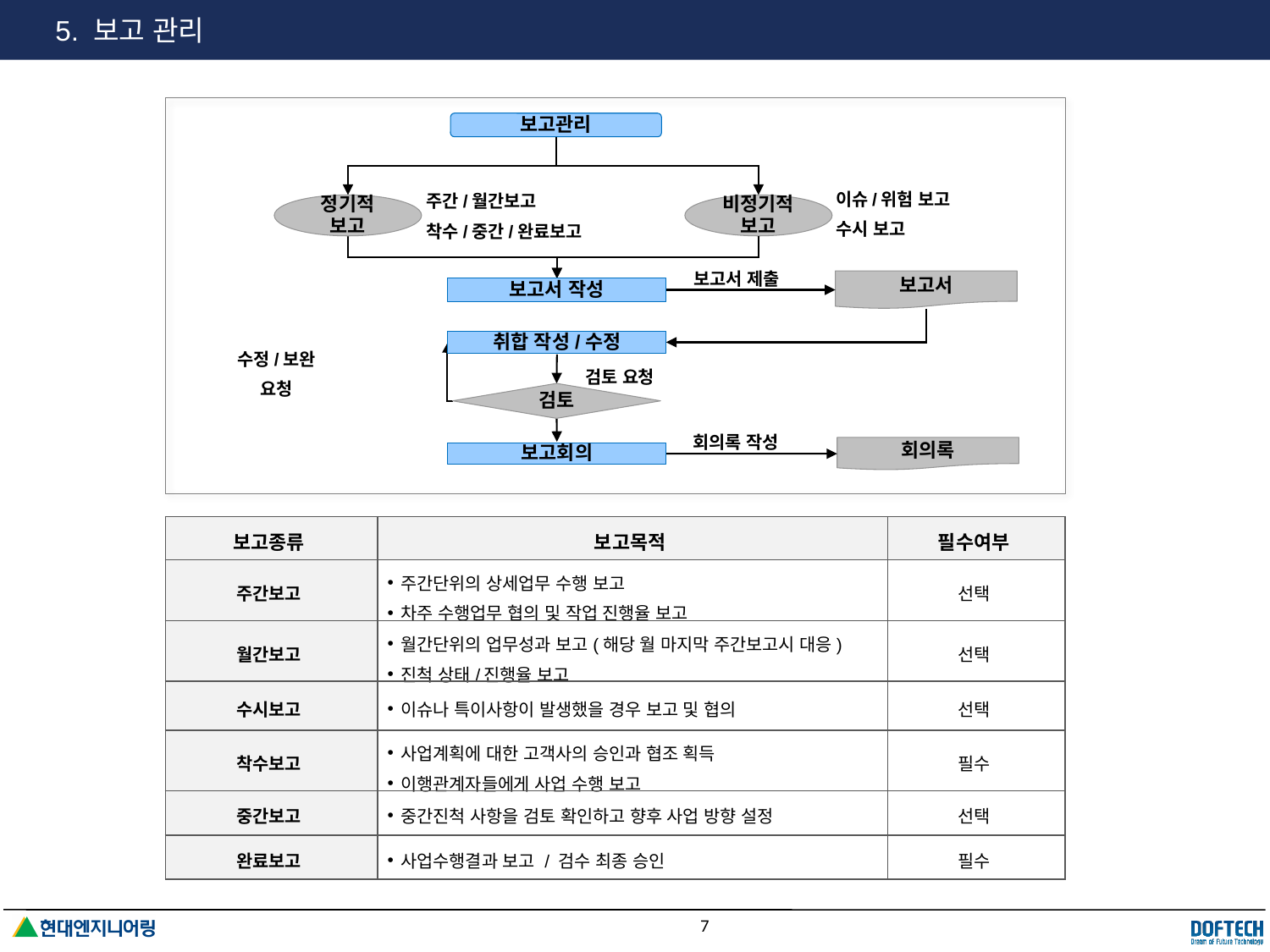

# 5. 보고 관리

보고관리
이슈/위험 보고
수시 보고
주간/월간보고
착수/중간/완료보고
정기적
보고
비정기적
보고
보고서 제출
보고서
보고서 작성
취합 작성/수정
수정/보완
요청
검토 요청
검토
회의록 작성
회의록
보고회의
| 보고종류 | 보고목적 | 필수여부 |
| --- | --- | --- |
| 주간보고 | 주간단위의 상세업무 수행 보고 차주 수행업무 협의 및 작업 진행율 보고 | 선택 |
| 월간보고 | 월간단위의 업무성과 보고(해당 월 마지막 주간보고시 대응) 진척 상태/진행율 보고 | 선택 |
| 수시보고 | 이슈나 특이사항이 발생했을 경우 보고 및 협의 | 선택 |
| 착수보고 | 사업계획에 대한 고객사의 승인과 협조 획득 이행관계자들에게 사업 수행 보고 | 필수 |
| 중간보고 | 중간진척 사항을 검토 확인하고 향후 사업 방향 설정 | 선택 |
| 완료보고 | 사업수행결과 보고 / 검수 최종 승인 | 필수 |